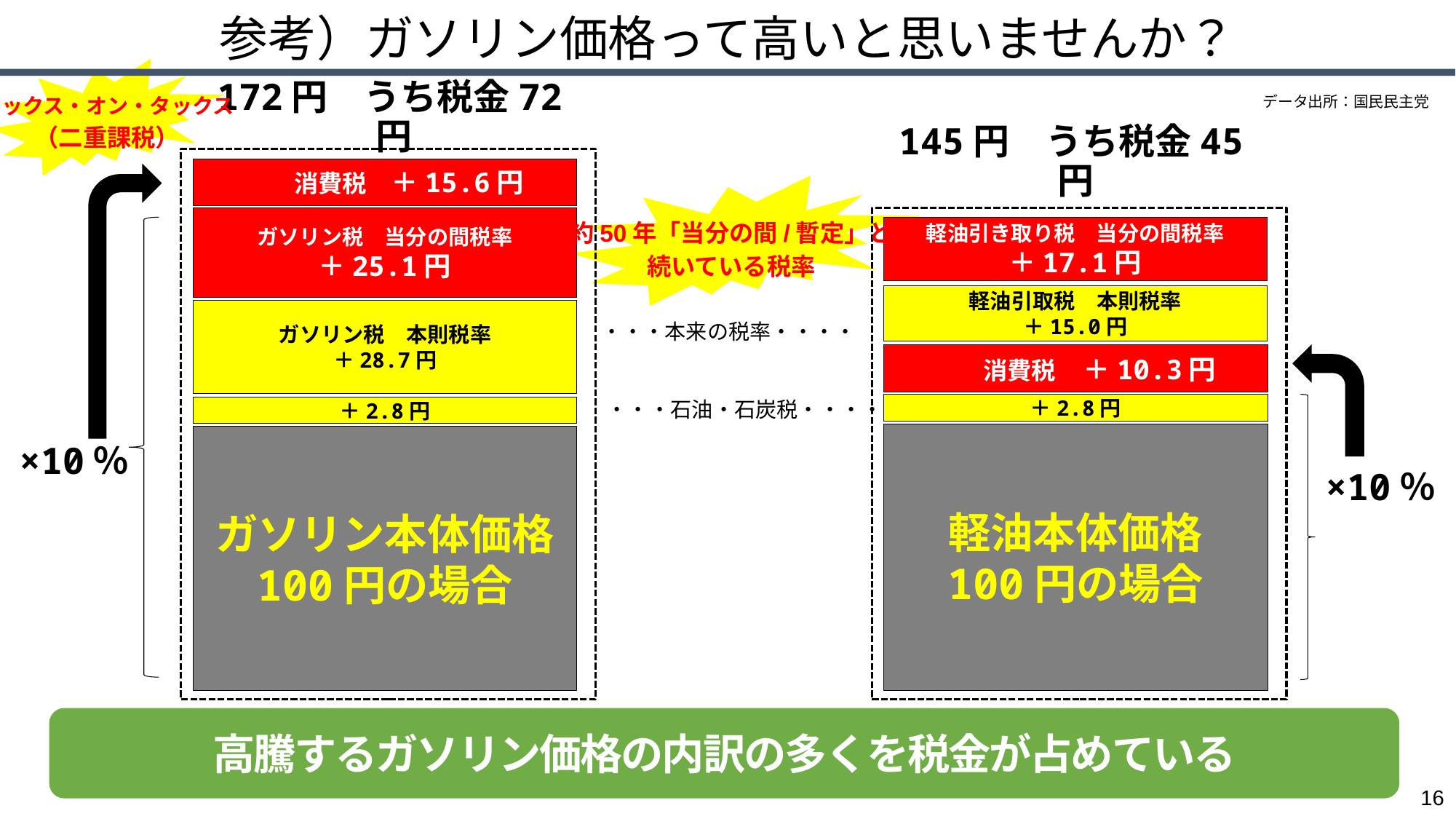

参考）ガソリン価格って高いと思いませんか？

データ出所：国民民主党
172円　うち税金72円
タックス・オン・タックス
（二重課税）
145円　うち税金45円

　　消費税　＋15.6円

ガソリン税　当分の間税率
＋25.1円

約50年「当分の間/暫定」と
続いている税率
軽油引き取り税　当分の間税率
＋17.1円

・・・本来の税率・・・・
軽油引取税　本則税率
＋15.0円
ガソリン税　本則税率
＋28.7円
　　消費税　＋10.3円

・・・石油・石炭税・・・・
＋2.8円

＋2.8円
軽油本体価格
100円の場合
ガソリン本体価格
100円の場合
×10％
×10％
高騰するガソリン価格の内訳の多くを税金が占めている
16